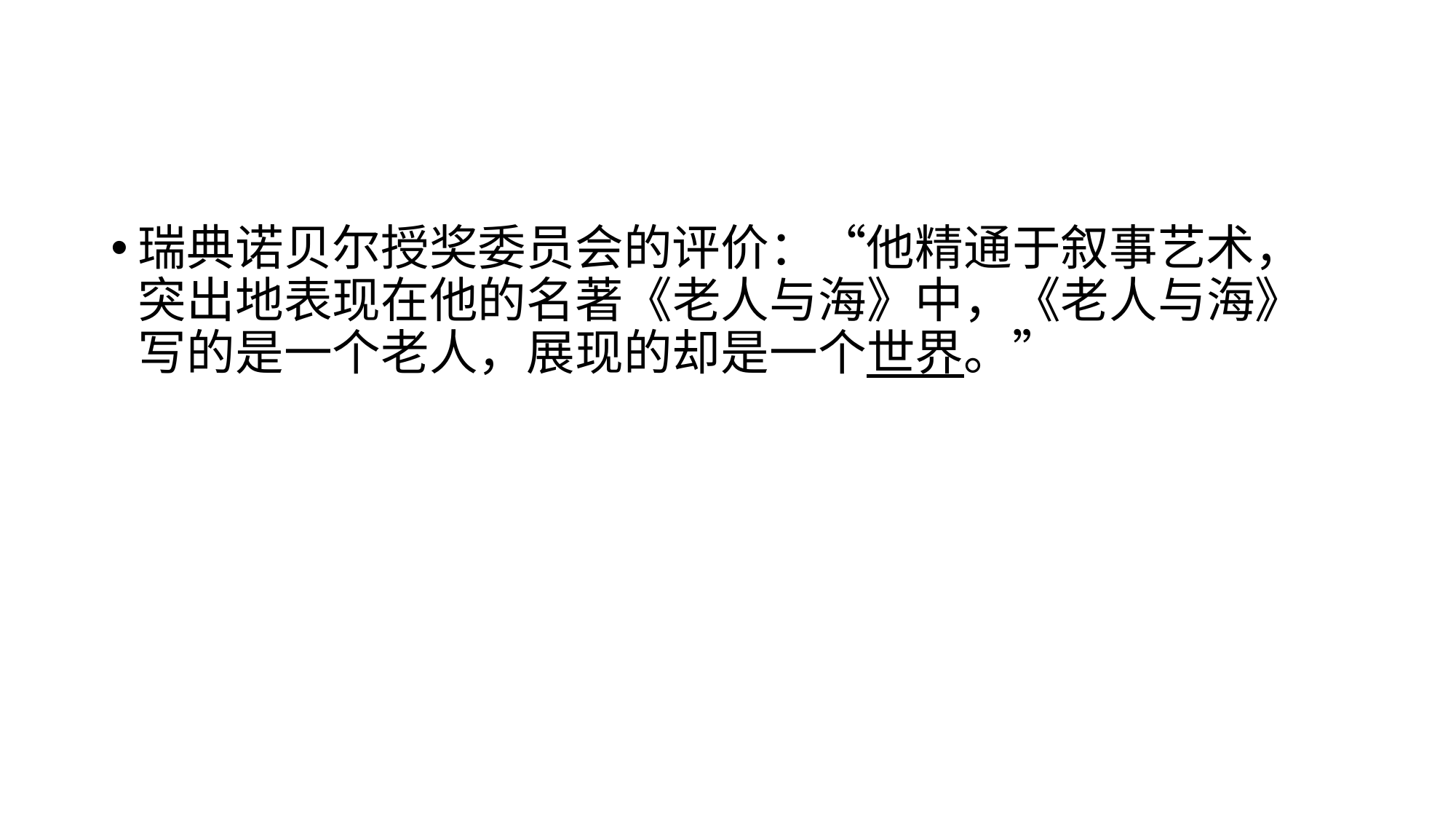

#
瑞典诺贝尔授奖委员会的评价：“他精通于叙事艺术，突出地表现在他的名著《老人与海》中，《老人与海》写的是一个老人，展现的却是一个世界。”